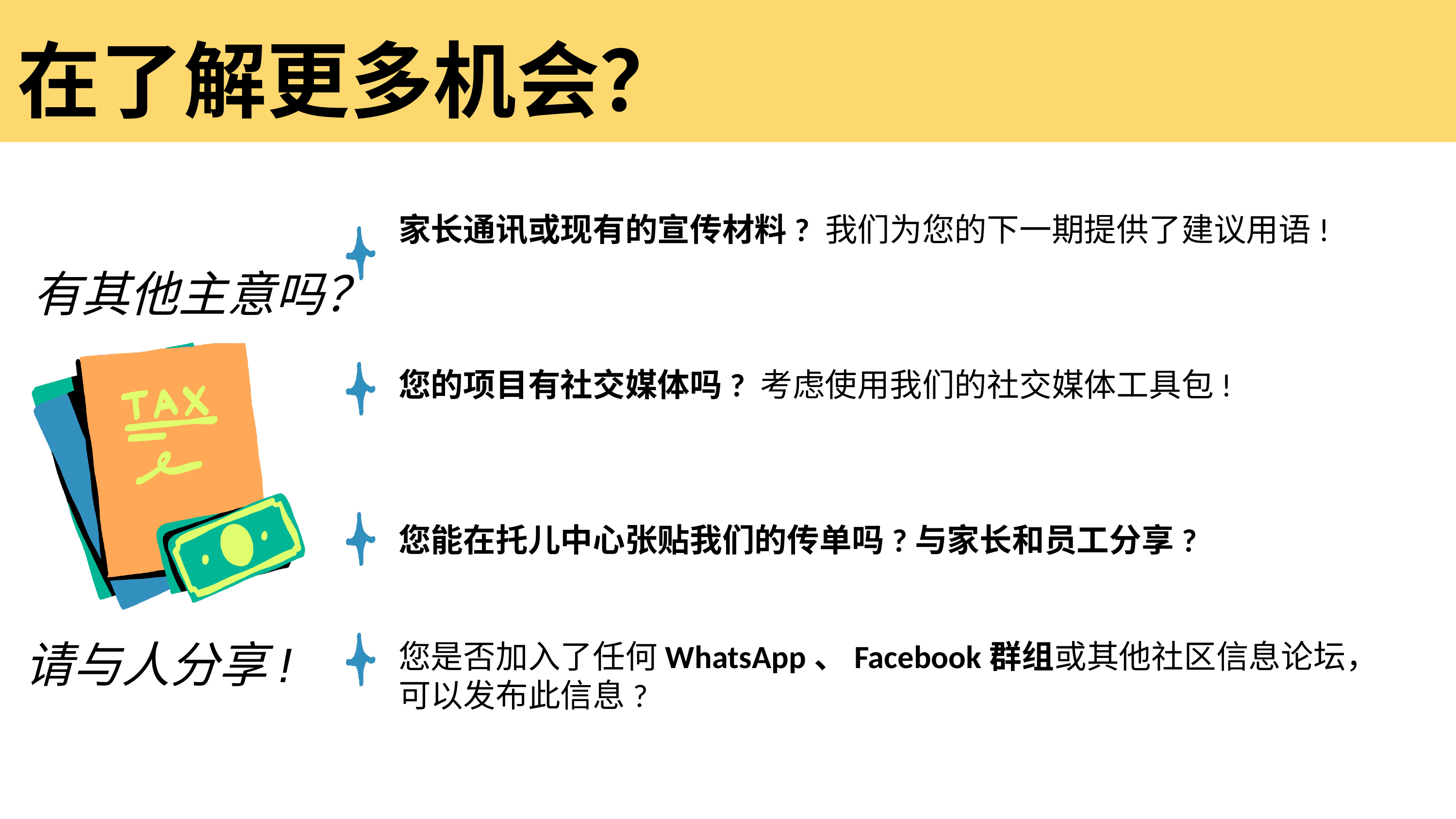

在了解更多机会？

家长通讯或现有的宣传材料? 我们为您的下一期提供了建议用语!

您的项目有社交媒体吗? 考虑使用我们的社交媒体工具包!

您能在托儿中心张贴我们的传单吗?与家长和员工分享?

您是否加入了任何WhatsApp、Facebook群组或其他社区信息论坛，可以发布此信息?
有其他主意吗？

请与人分享!